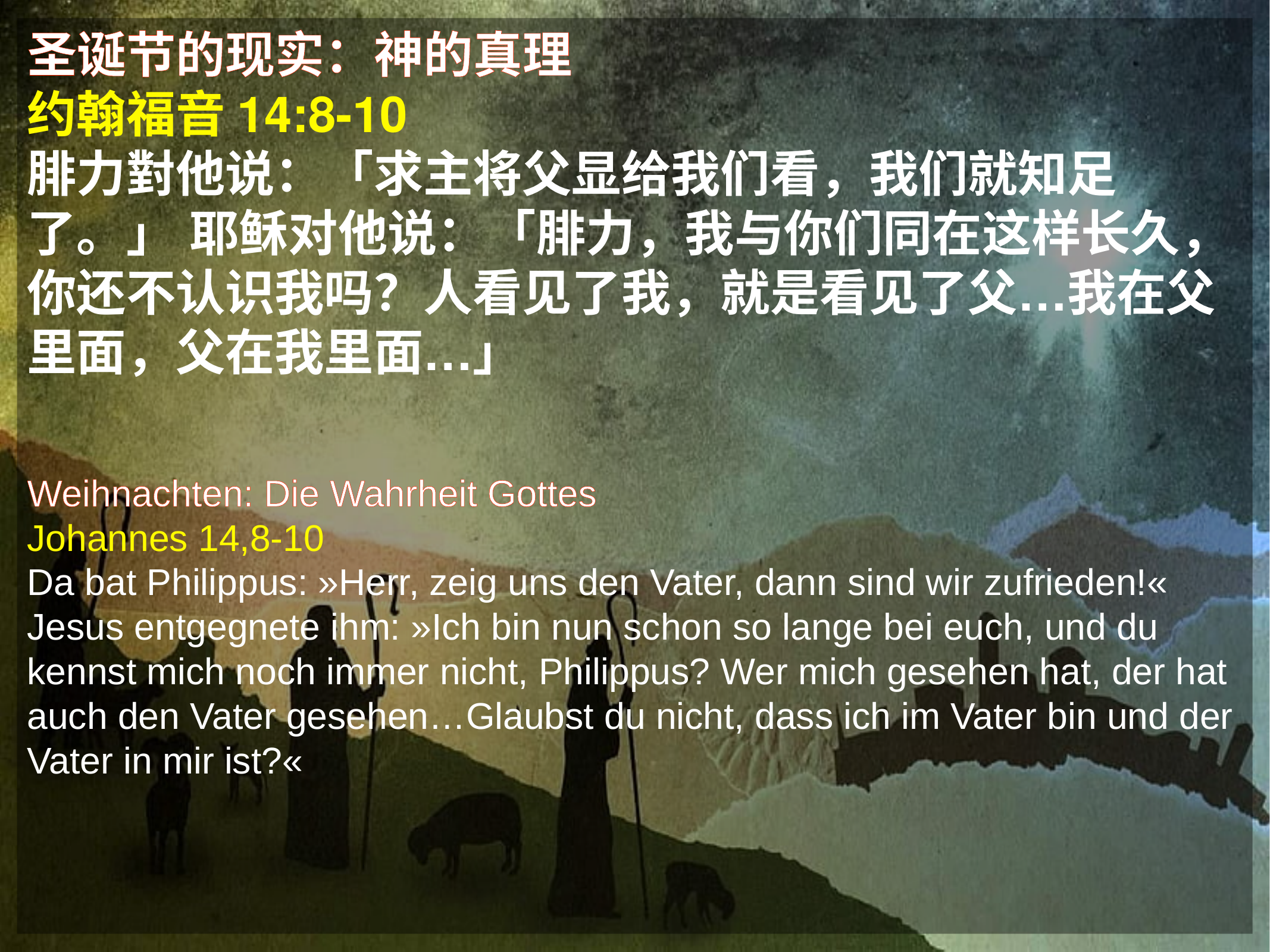

# 圣诞节的现实：神的真理
约翰福音14:8-10
腓力對他说：「求主将父显给我们看，我们就知足了。」 耶稣对他说：「腓力，我与你们同在这样长久，你还不认识我吗？人看见了我，就是看见了父…我在父里面，父在我里面…」

Weihnachten: Die Wahrheit Gottes
Johannes 14,8-10
Da bat Philippus: »Herr, zeig uns den Vater, dann sind wir zufrieden!« Jesus entgegnete ihm: »Ich bin nun schon so lange bei euch, und du kennst mich noch immer nicht, Philippus? Wer mich gesehen hat, der hat auch den Vater gesehen…Glaubst du nicht, dass ich im Vater bin und der Vater in mir ist?«